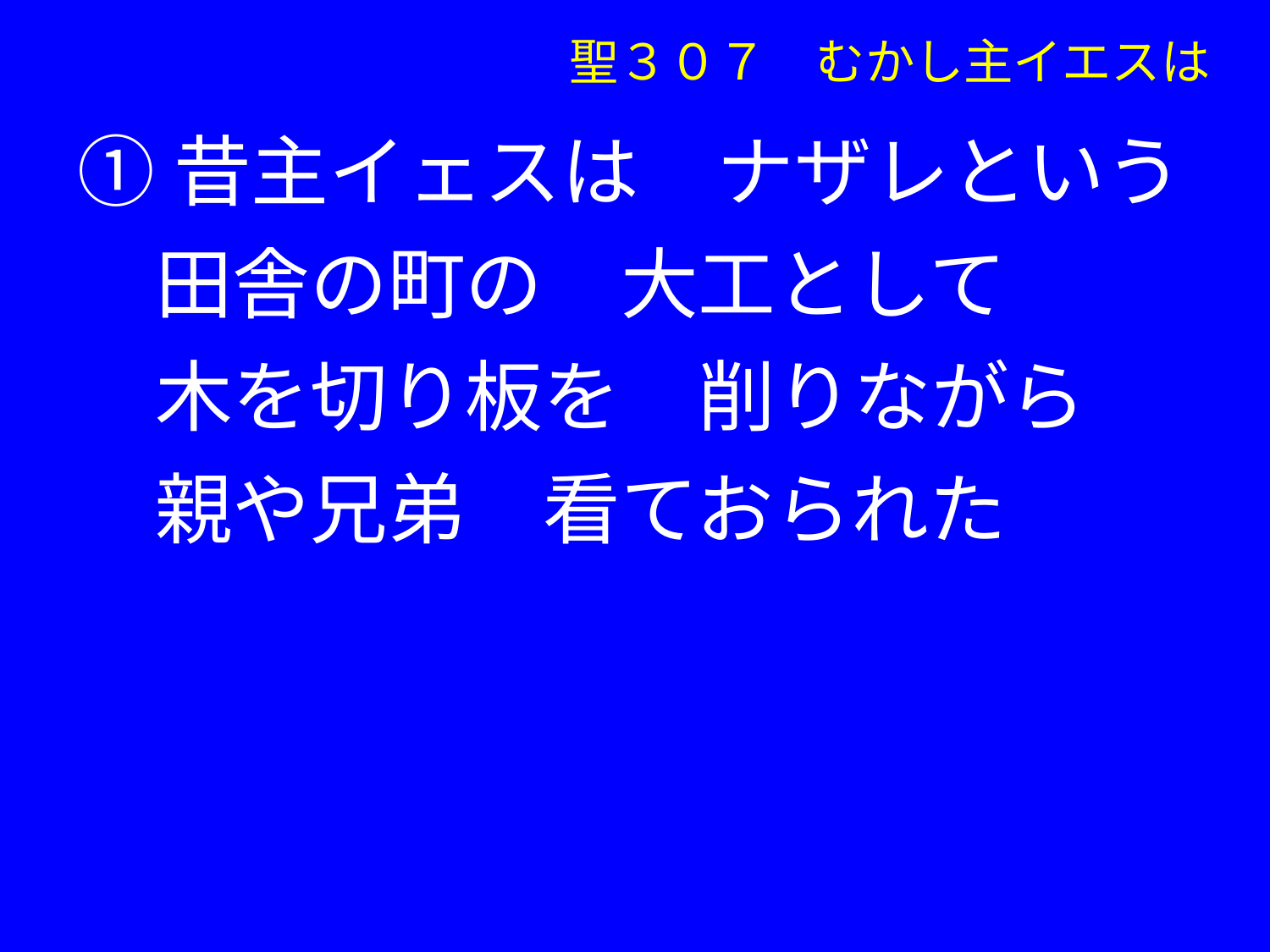

聖３０７　むかし主イエスは
①昔主イェスは　ナザレという
　田舎の町の　大工として
　木を切り板を　削りながら
　親や兄弟　看ておられた